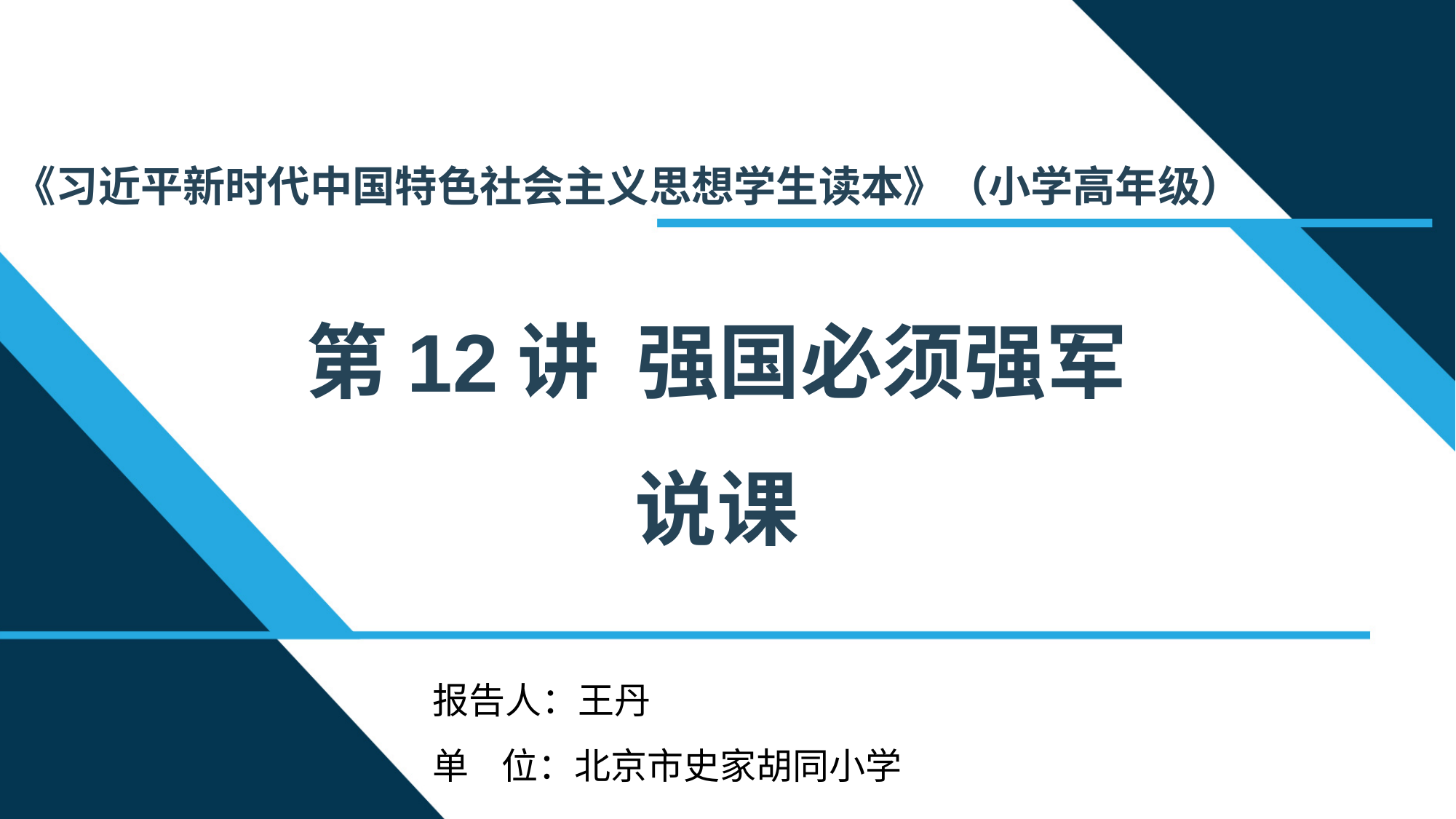

《习近平新时代中国特色社会主义思想学生读本》（小学高年级）

第12讲  强国必须强军
说课

报告人：王丹
单    位：北京市史家胡同小学